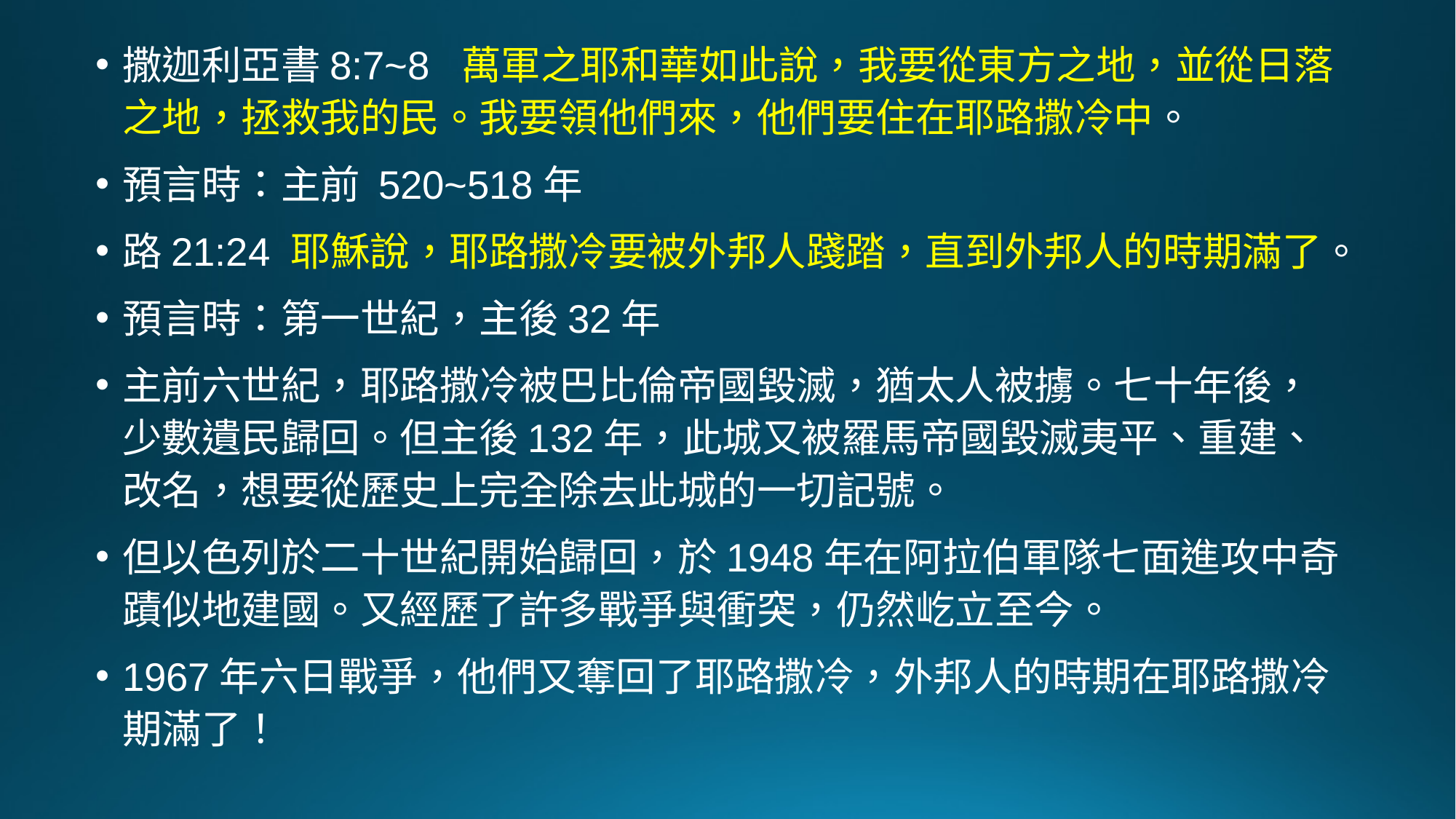

撒迦利亞書8:7~8  萬軍之耶和華如此說，我要從東方之地，並從日落之地，拯救我的民。我要領他們來，他們要住在耶路撒冷中。
預言時：主前 520~518年
路21:24 耶穌說，耶路撒冷要被外邦人踐踏，直到外邦人的時期滿了。
預言時：第一世紀，主後32年
主前六世紀，耶路撒冷被巴比倫帝國毀滅，猶太人被擄。七十年後，少數遺民歸回。但主後132年，此城又被羅馬帝國毀滅夷平、重建、改名，想要從歷史上完全除去此城的一切記號。
但以色列於二十世紀開始歸回，於1948年在阿拉伯軍隊七面進攻中奇蹟似地建國。又經歷了許多戰爭與衝突，仍然屹立至今。
1967年六日戰爭，他們又奪回了耶路撒冷，外邦人的時期在耶路撒冷期滿了！